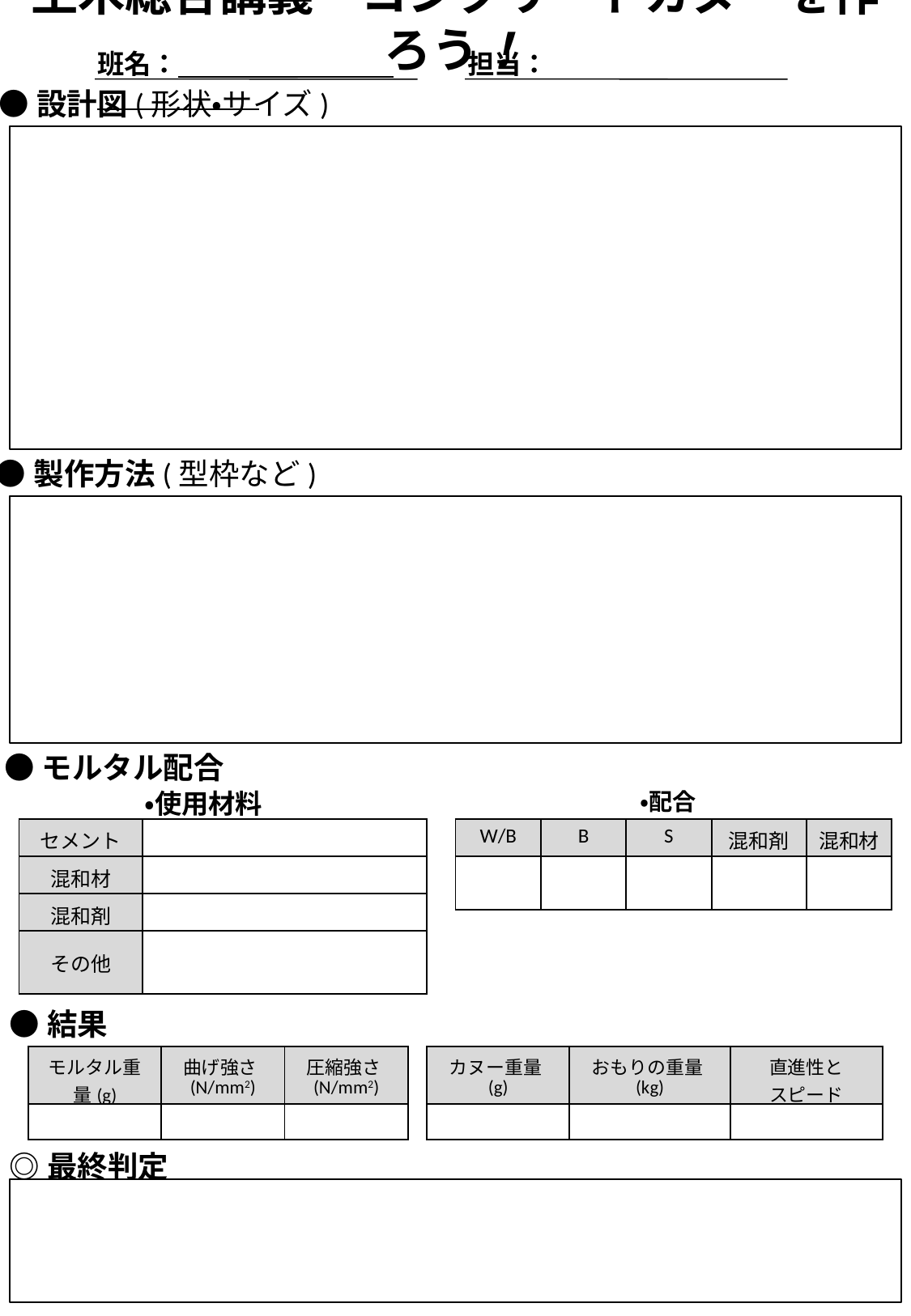

土木総合講義　コンクリートカヌーを作ろう！
班名：
担当：
●設計図(形状・サイズ)

●製作方法(型枠など)

●モルタル配合
・使用材料
・配合
| セメント |  |
| --- | --- |
| 混和材 |  |
| 混和剤 |  |
| その他 |  |
| W/B | B | S | 混和剤 | 混和材 |
| --- | --- | --- | --- | --- |
|  |  |  |  |  |
●結果
| モルタル重量(g) | 曲げ強さ(N/mm2) | 圧縮強さ(N/mm2) |
| --- | --- | --- |
|  |  |  |
| カヌー重量(g) | おもりの重量(kg) | 直進性と スピード |
| --- | --- | --- |
|  |  |  |
◎最終判定